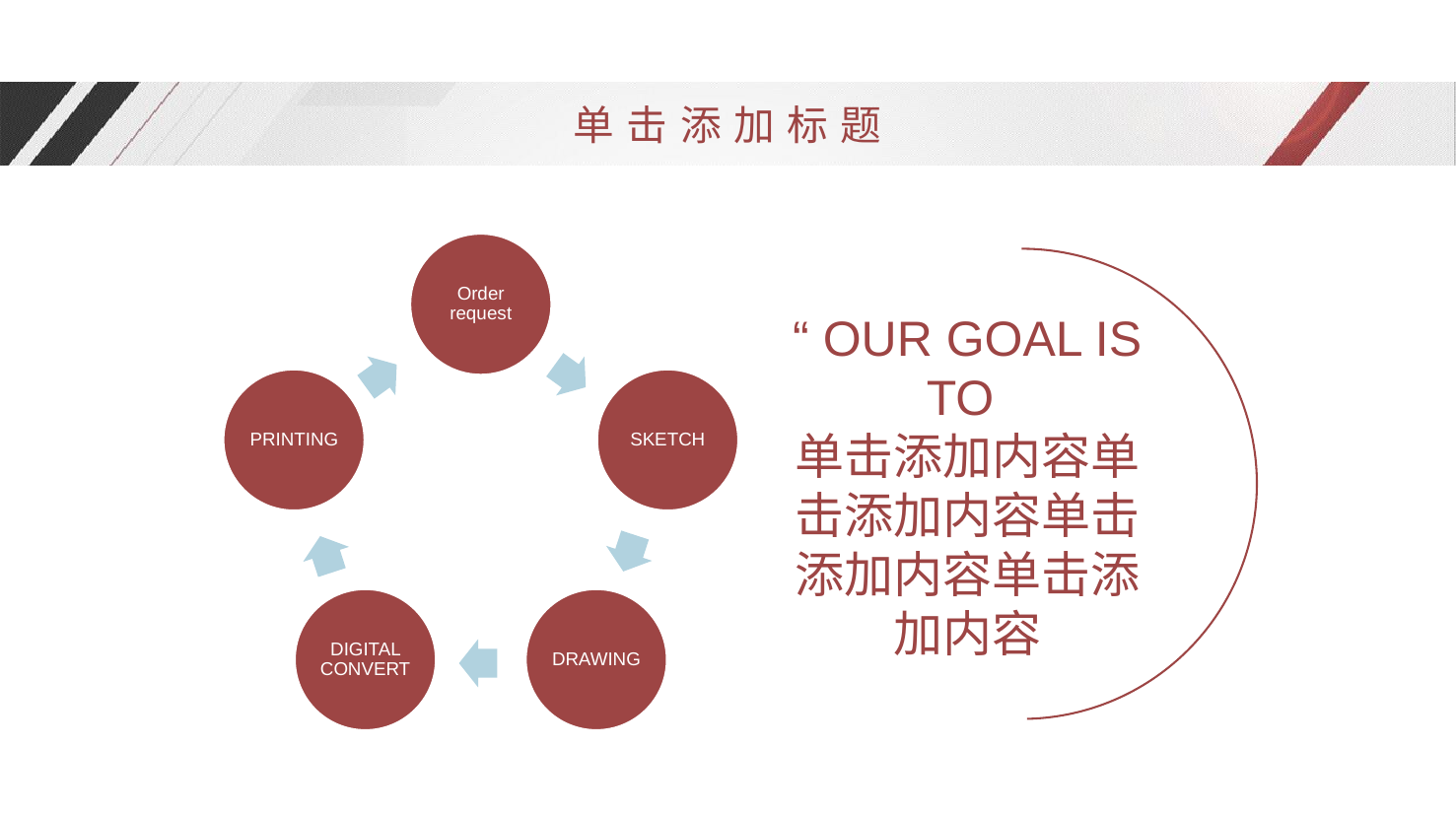

单击添加标题
Order request

“ OUR GOAL IS TO
单击添加内容单击添加内容单击添加内容单击添加内容

PRINTING
SKETCH

DIGITAL CONVERT
DRAWING